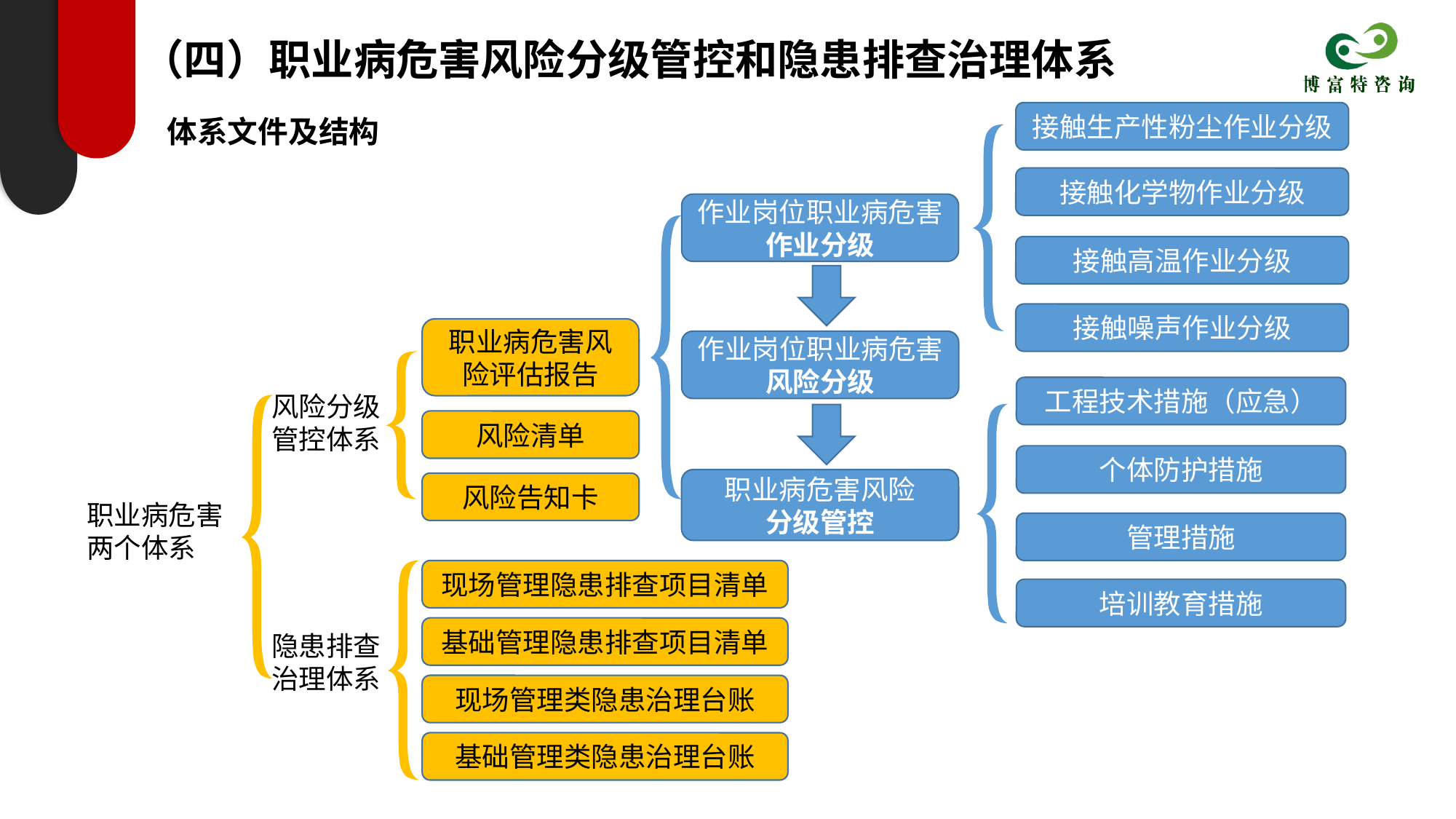

（四）职业病危害风险分级管控和隐患排查治理体系

   体系文件及结构
接触生产性粉尘作业分级

接触化学物作业分级
作业岗位职业病危害
作业分级

接触高温作业分级

接触噪声作业分级
职业病危害风险评估报告
作业岗位职业病危害
风险分级

工程技术措施（应急）
风险分级
管控体系

风险清单
个体防护措施
职业病危害风险
分级管控
风险告知卡
职业病危害
两个体系
管理措施

现场管理隐患排查项目清单
培训教育措施
基础管理隐患排查项目清单
隐患排查
治理体系
现场管理类隐患治理台账
基础管理类隐患治理台账
19